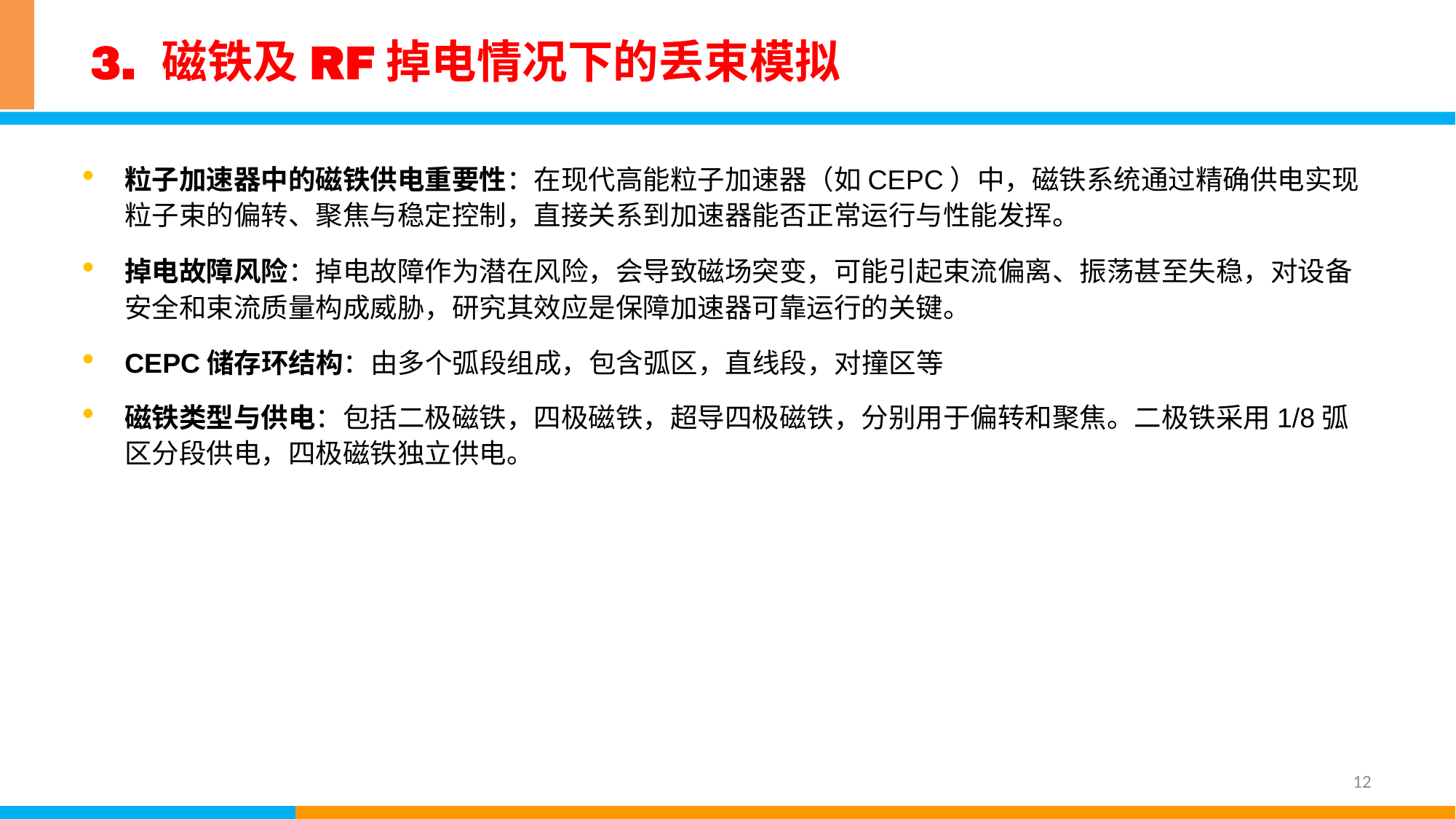

# 3. 磁铁及RF掉电情况下的丢束模拟
粒子加速器中的磁铁供电重要性：在现代高能粒子加速器（如CEPC）中，磁铁系统通过精确供电实现粒子束的偏转、聚焦与稳定控制，直接关系到加速器能否正常运行与性能发挥。
掉电故障风险：掉电故障作为潜在风险，会导致磁场突变，可能引起束流偏离、振荡甚至失稳，对设备安全和束流质量构成威胁，研究其效应是保障加速器可靠运行的关键。
CEPC储存环结构：由多个弧段组成，包含弧区，直线段，对撞区等
磁铁类型与供电：包括二极磁铁，四极磁铁，超导四极磁铁，分别用于偏转和聚焦。二极铁采用1/8弧区分段供电，四极磁铁独立供电。

12